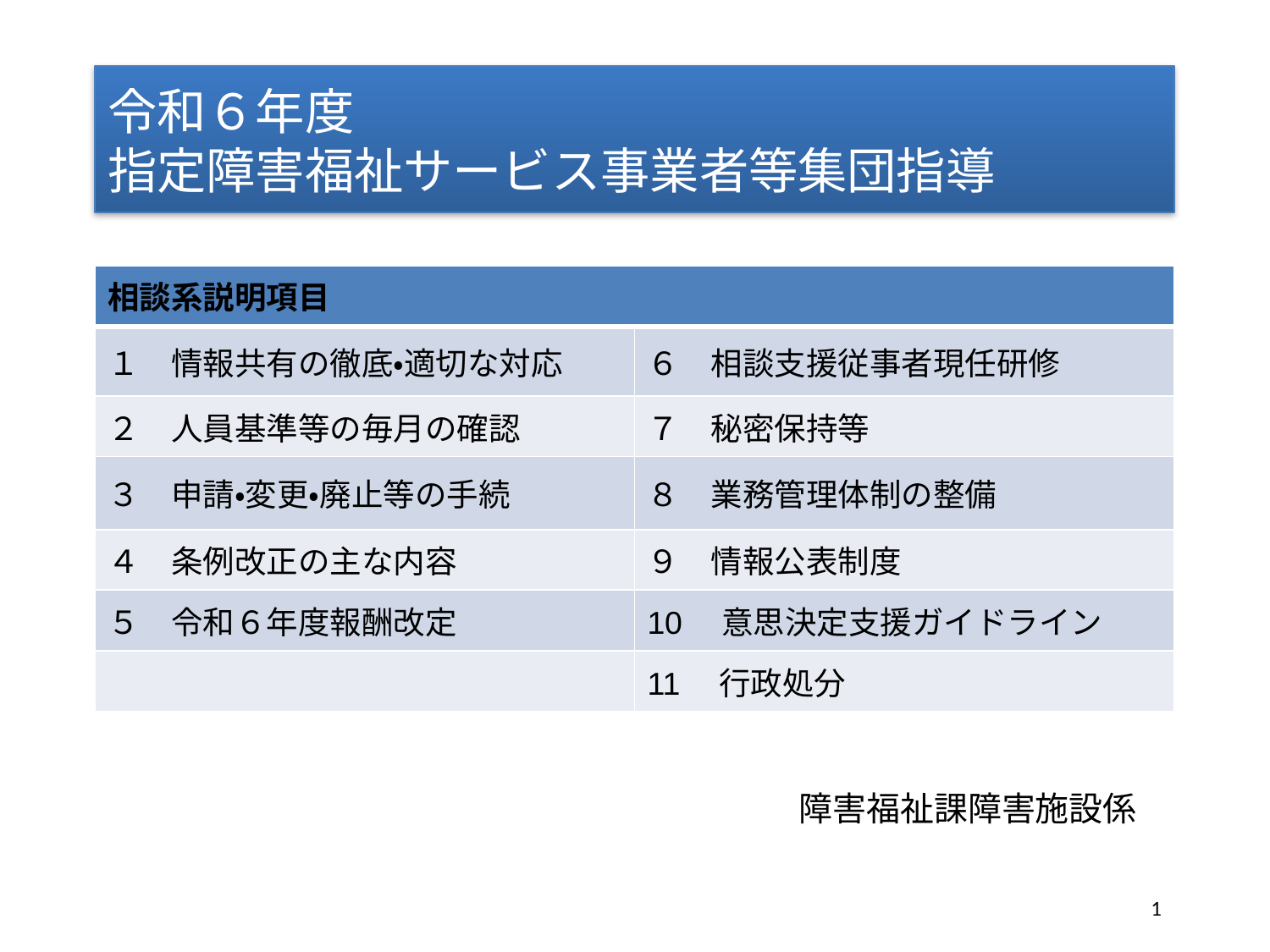

# 令和６年度 指定障害福祉サービス事業者等集団指導
| 相談系説明項目 |  |
| --- | --- |
| １　情報共有の徹底・適切な対応 | ６　相談支援従事者現任研修 |
| ２　人員基準等の毎月の確認 | ７　秘密保持等 |
| ３　申請・変更・廃止等の手続 | ８　業務管理体制の整備 |
| ４　条例改正の主な内容 | ９　情報公表制度 |
| ５　令和６年度報酬改定 | 10　意思決定支援ガイドライン |
|  | 11　行政処分 |
　　　　　　　　　　　　障害福祉課障害施設係
1